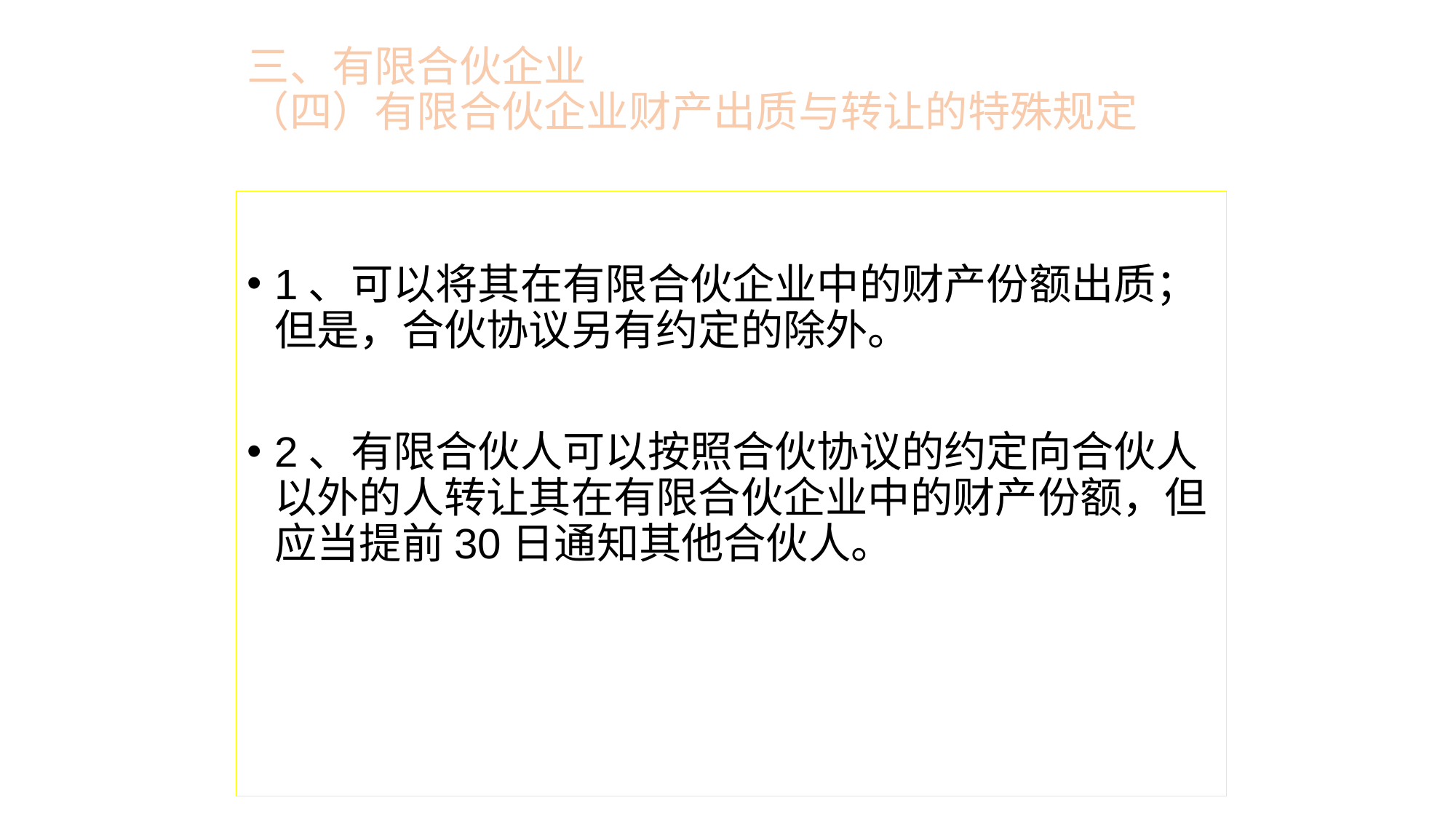

# 三、有限合伙企业 （四）有限合伙企业财产出质与转让的特殊规定

1、可以将其在有限合伙企业中的财产份额出质；但是，合伙协议另有约定的除外。

2、有限合伙人可以按照合伙协议的约定向合伙人以外的人转让其在有限合伙企业中的财产份额，但应当提前30日通知其他合伙人。